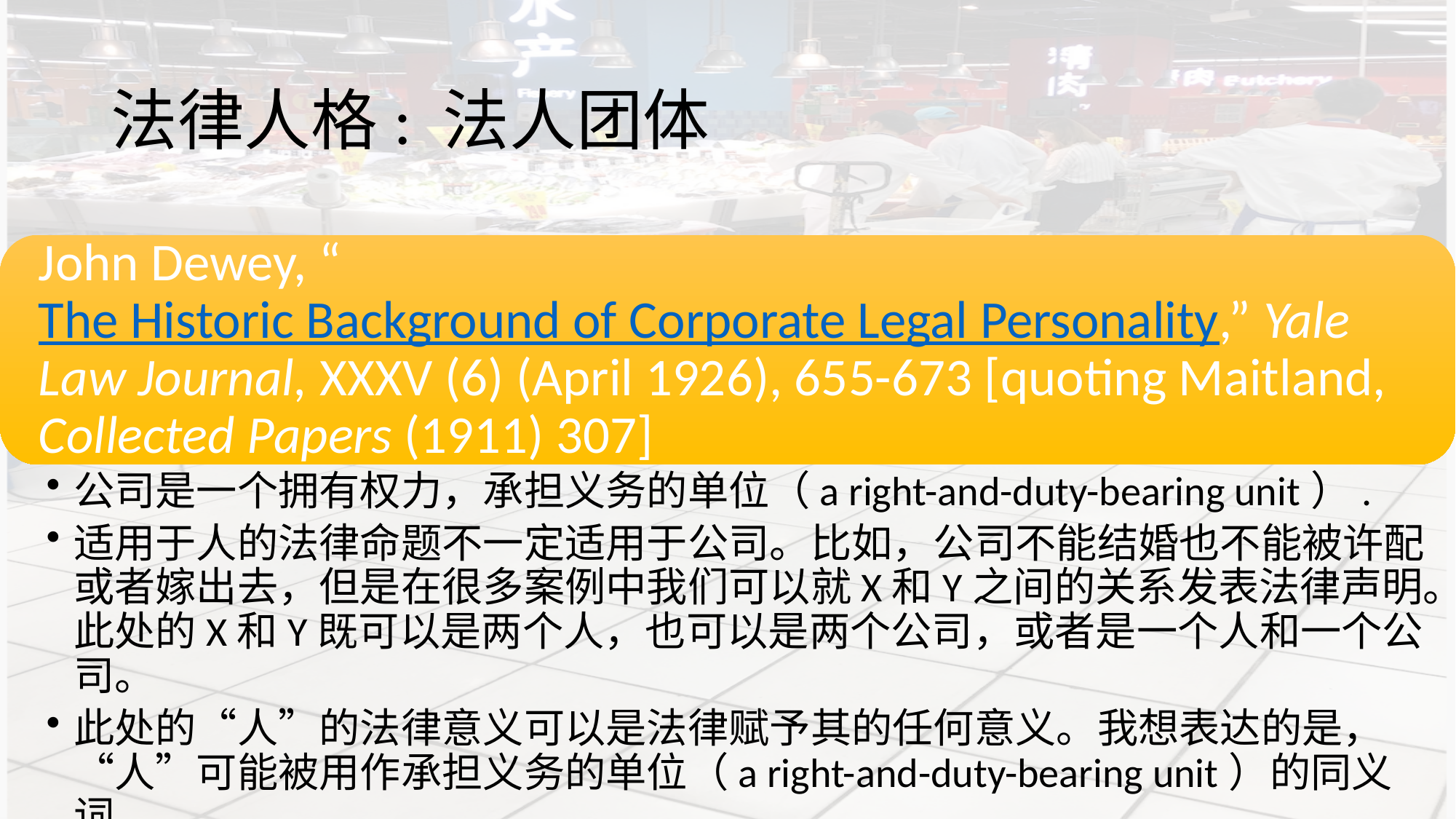

# 法律人格: 法人团体
John Dewey, “The Historic Background of Corporate Legal Personality,” Yale Law Journal, XXXV (6) (April 1926), 655-673 [quoting Maitland, Collected Papers (1911) 307]
公司是一个拥有权力，承担义务的单位（a right-and-duty-bearing unit）.
适用于人的法律命题不一定适用于公司。比如，公司不能结婚也不能被许配或者嫁出去，但是在很多案例中我们可以就X和Y之间的关系发表法律声明。此处的X和Y既可以是两个人，也可以是两个公司，或者是一个人和一个公司。
此处的“人”的法律意义可以是法律赋予其的任何意义。我想表达的是，“人”可能被用作承担义务的单位（a right-and-duty-bearing unit）的同义词。